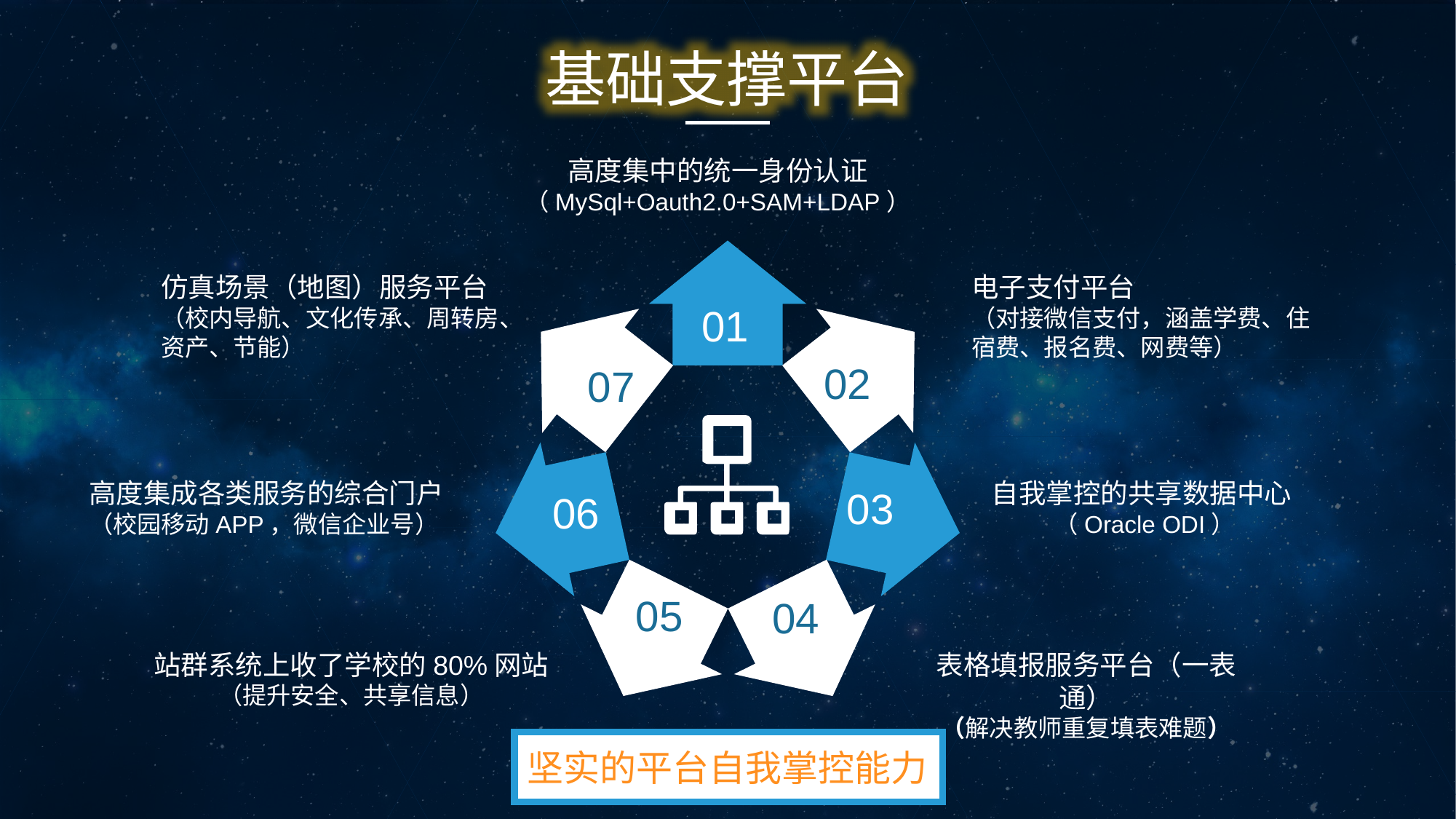

基础支撑平台
高度集中的统一身份认证
（MySql+Oauth2.0+SAM+LDAP）

仿真场景（地图）服务平台
（校内导航、文化传承、周转房、资产、节能）
电子支付平台
（对接微信支付，涵盖学费、住宿费、报名费、网费等）

01

02
07

高度集成各类服务的综合门户
（校园移动APP，微信企业号）
自我掌控的共享数据中心
（Oracle ODI）
03
06

05
04
站群系统上收了学校的80%网站
（提升安全、共享信息）
表格填报服务平台（一表通）
（解决教师重复填表难题）

坚实的平台自我掌控能力